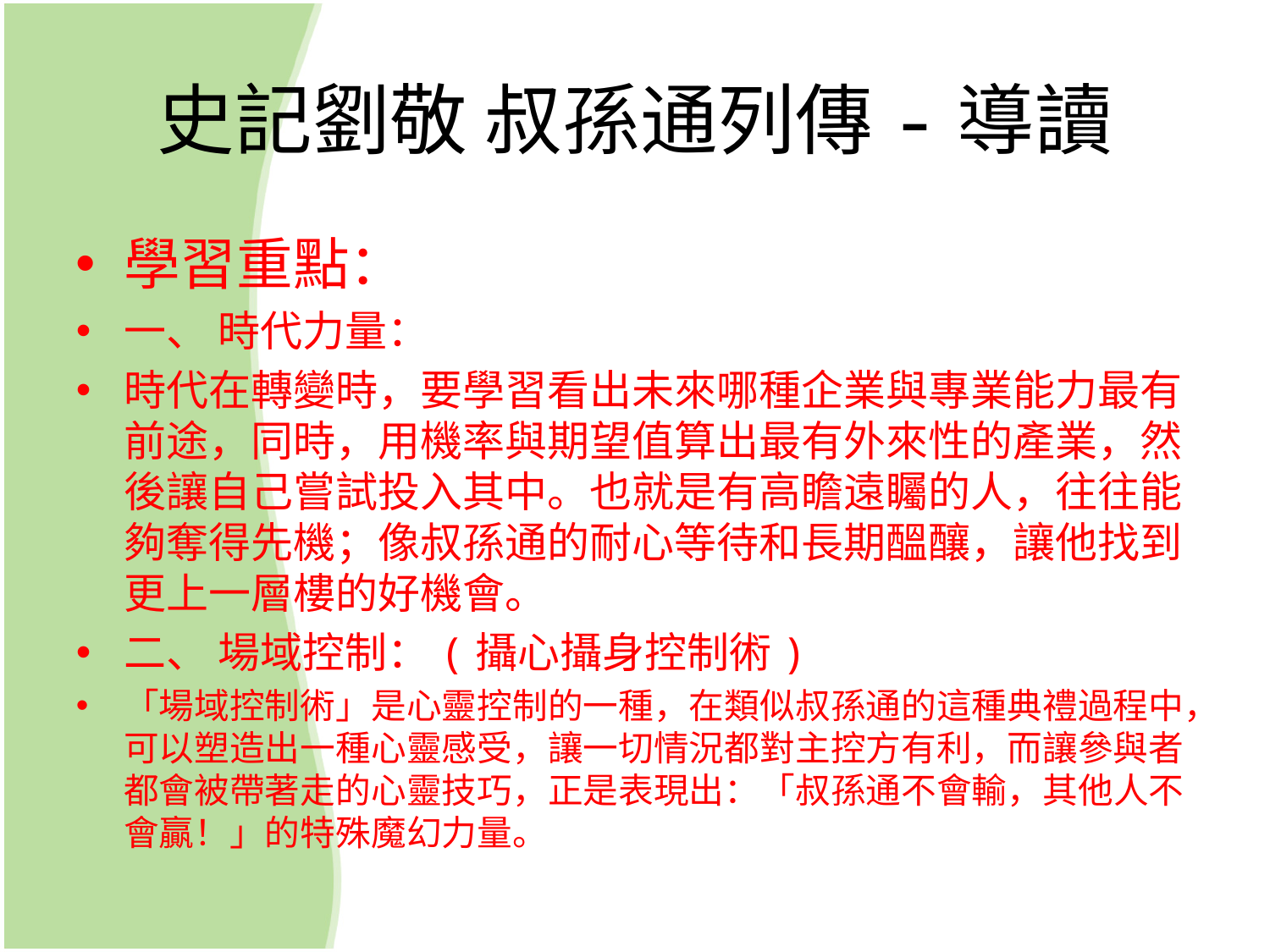

# 史記劉敬 叔孫通列傳-導讀
學習重點：
一、 時代力量：
時代在轉變時，要學習看出未來哪種企業與專業能力最有前途，同時，用機率與期望值算出最有外來性的產業，然後讓自己嘗試投入其中。也就是有高瞻遠矚的人，往往能夠奪得先機；像叔孫通的耐心等待和長期醞釀，讓他找到更上一層樓的好機會。
二、 場域控制：(攝心攝身控制術)
「場域控制術」是心靈控制的一種，在類似叔孫通的這種典禮過程中，可以塑造出一種心靈感受，讓一切情況都對主控方有利，而讓參與者都會被帶著走的心靈技巧，正是表現出：「叔孫通不會輸，其他人不會贏！」的特殊魔幻力量。